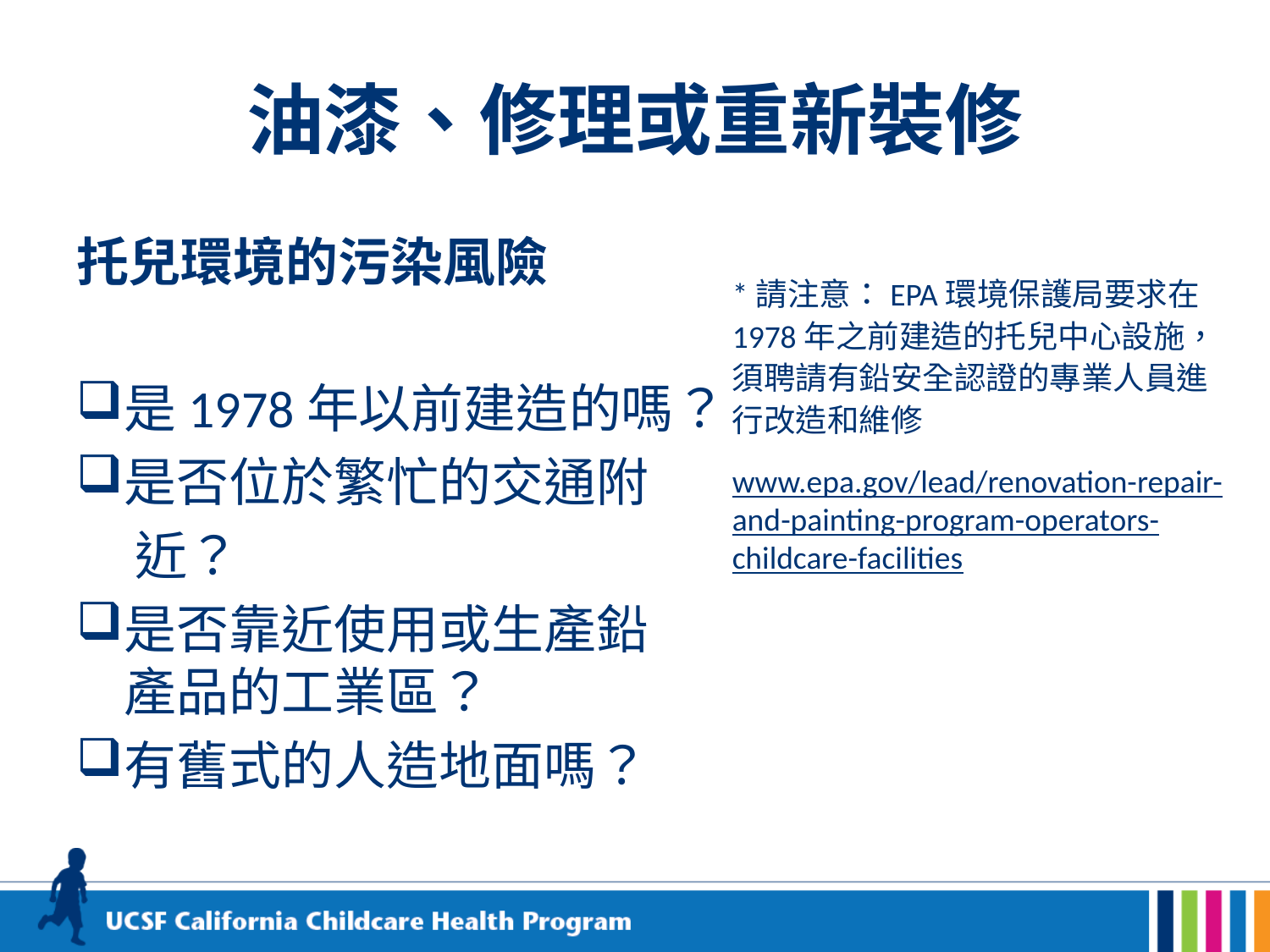

# 油漆、修理或重新裝修
托兒環境的污染風險

是1978年以前建造的嗎？
是否位於繁忙的交通附
    近？
是否靠近使用或生產鉛產品的工業區？
有舊式的人造地面嗎？

*請注意：EPA環境保護局要求在1978年之前建造的托兒中心設施，須聘請有鉛安全認證的專業人員進行改造和維修

www.epa.gov/lead/renovation-repair-and-painting-program-operators-childcare-facilities